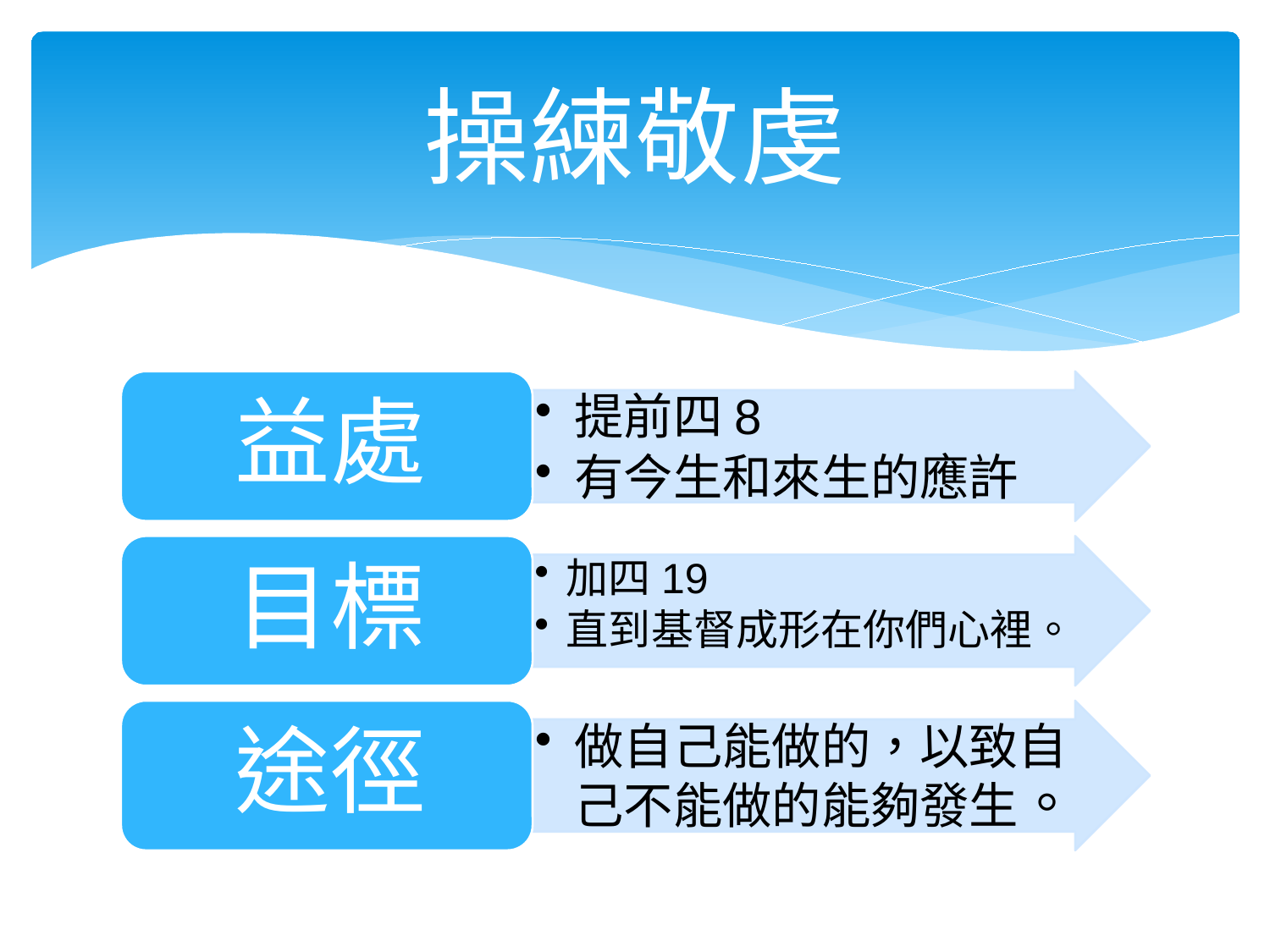

# 操練敬虔
提前四8
有今生和來生的應許

益處
加四19
直到基督成形在你們心裡。

目標
做自己能做的，以致自己不能做的能夠發生。

途徑